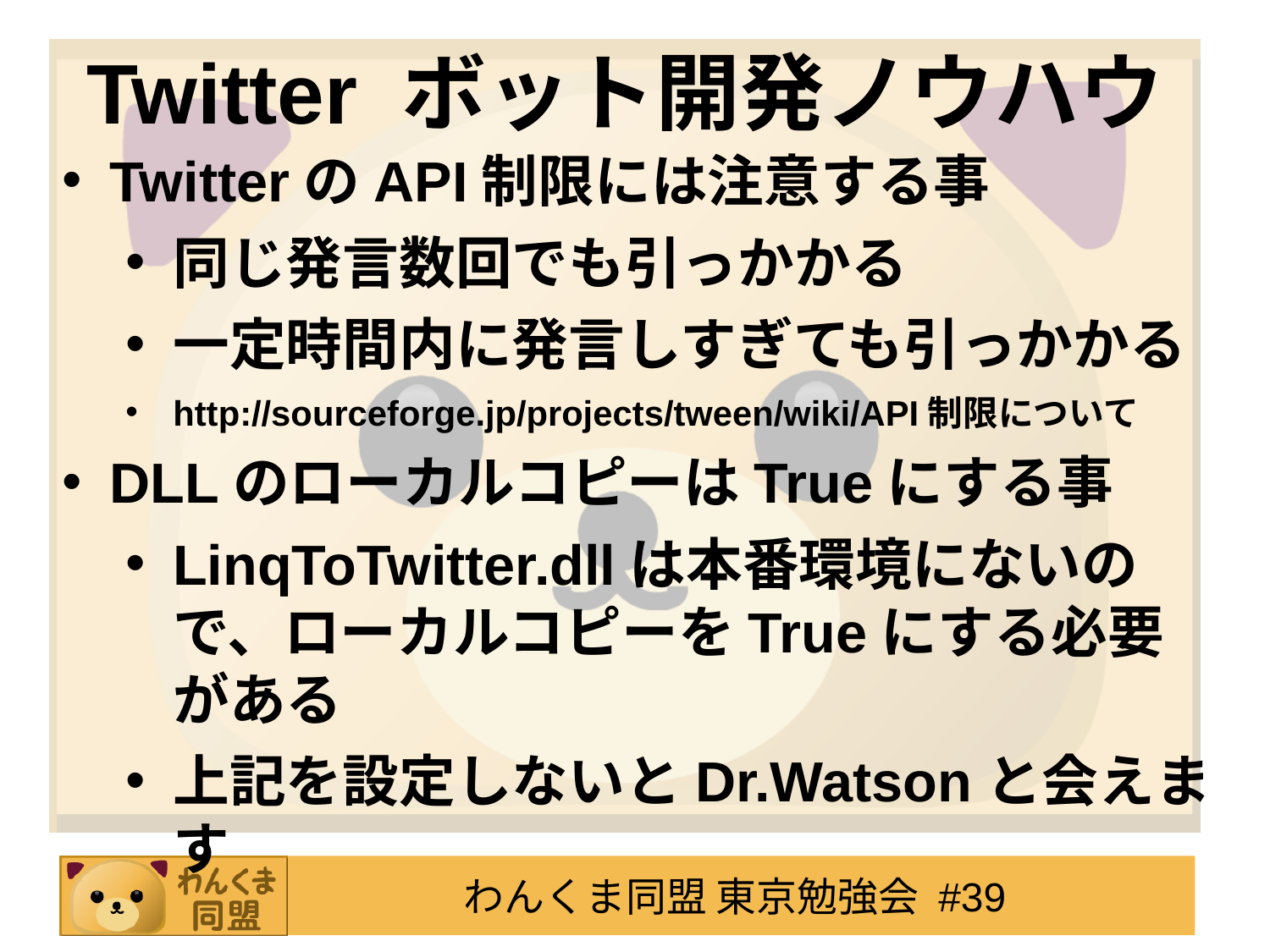

Twitter ボット開発ノウハウ
TwitterのAPI制限には注意する事
同じ発言数回でも引っかかる
一定時間内に発言しすぎても引っかかる
http://sourceforge.jp/projects/tween/wiki/API制限について
DLLのローカルコピーはTrueにする事
LinqToTwitter.dllは本番環境にないので、ローカルコピーをTrueにする必要がある
上記を設定しないとDr.Watsonと会えます